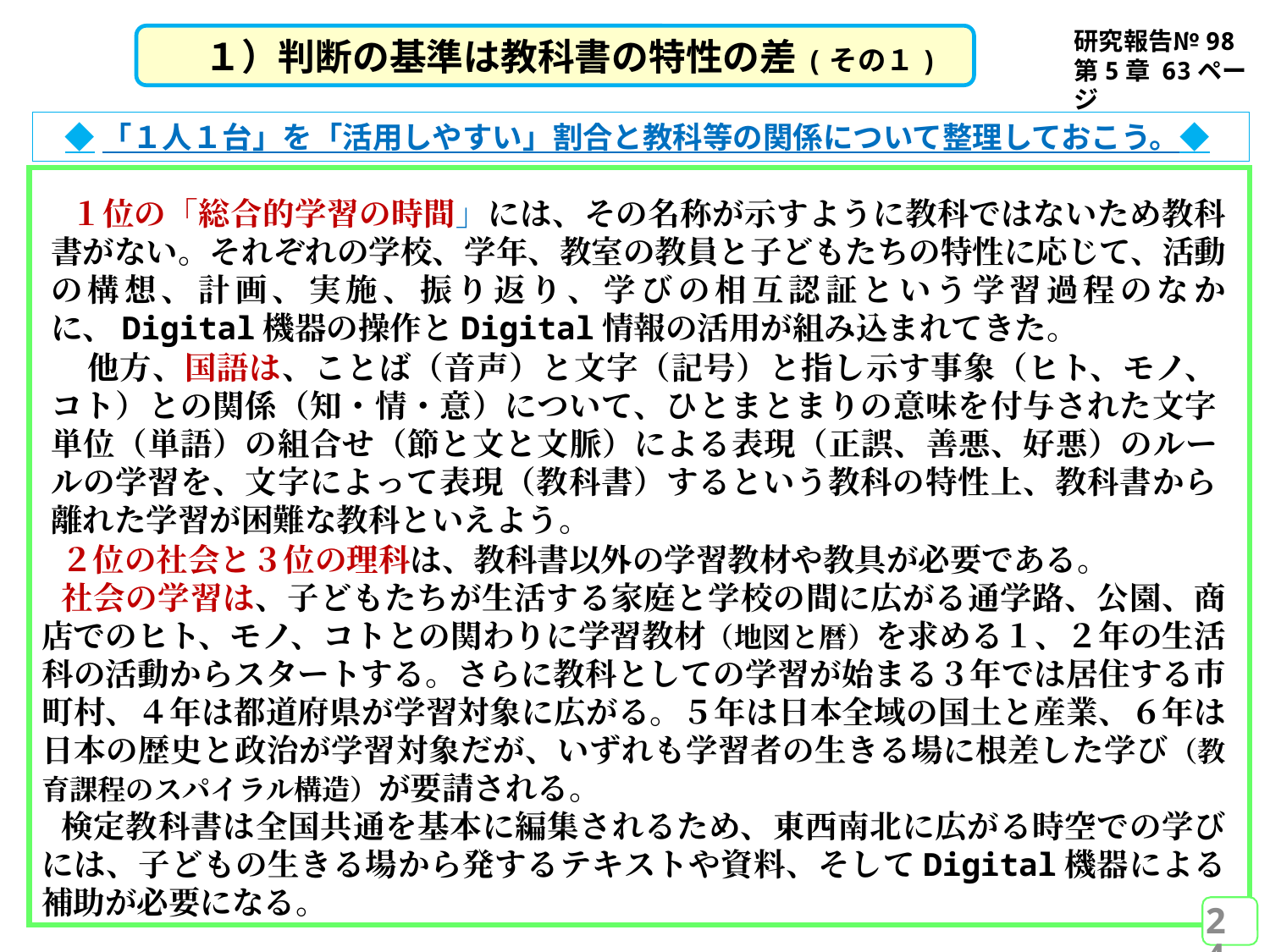

研究報告№98
第5章 63ページ

１）判断の基準は教科書の特性の差(その１)
◆「１人１台」を「活用しやすい」割合と教科等の関係について整理しておこう。◆

１位の「総合的学習の時間」には、その名称が示すように教科ではないため教科書がない。それぞれの学校、学年、教室の教員と子どもたちの特性に応じて、活動の構想、計画、実施、振り返り、学びの相互認証という学習過程のなかに、Digital機器の操作とDigital情報の活用が組み込まれてきた。
 他方、国語は、ことば（音声）と文字（記号）と指し示す事象（ヒト、モノ、コト）との関係（知・情・意）について、ひとまとまりの意味を付与された文字単位（単語）の組合せ（節と文と文脈）による表現（正誤、善悪、好悪）のルールの学習を、文字によって表現（教科書）するという教科の特性上、教科書から離れた学習が困難な教科といえよう。
２位の社会と３位の理科は、教科書以外の学習教材や教具が必要である。
社会の学習は、子どもたちが生活する家庭と学校の間に広がる通学路、公園、商店でのヒト、モノ、コトとの関わりに学習教材（地図と暦）を求める１、２年の生活科の活動からスタートする。さらに教科としての学習が始まる３年では居住する市町村、４年は都道府県が学習対象に広がる。５年は日本全域の国土と産業、６年は日本の歴史と政治が学習対象だが、いずれも学習者の生きる場に根差した学び（教育課程のスパイラル構造）が要請される。
検定教科書は全国共通を基本に編集されるため、東西南北に広がる時空での学びには、子どもの生きる場から発するテキストや資料、そしてDigital機器による補助が必要になる。
24